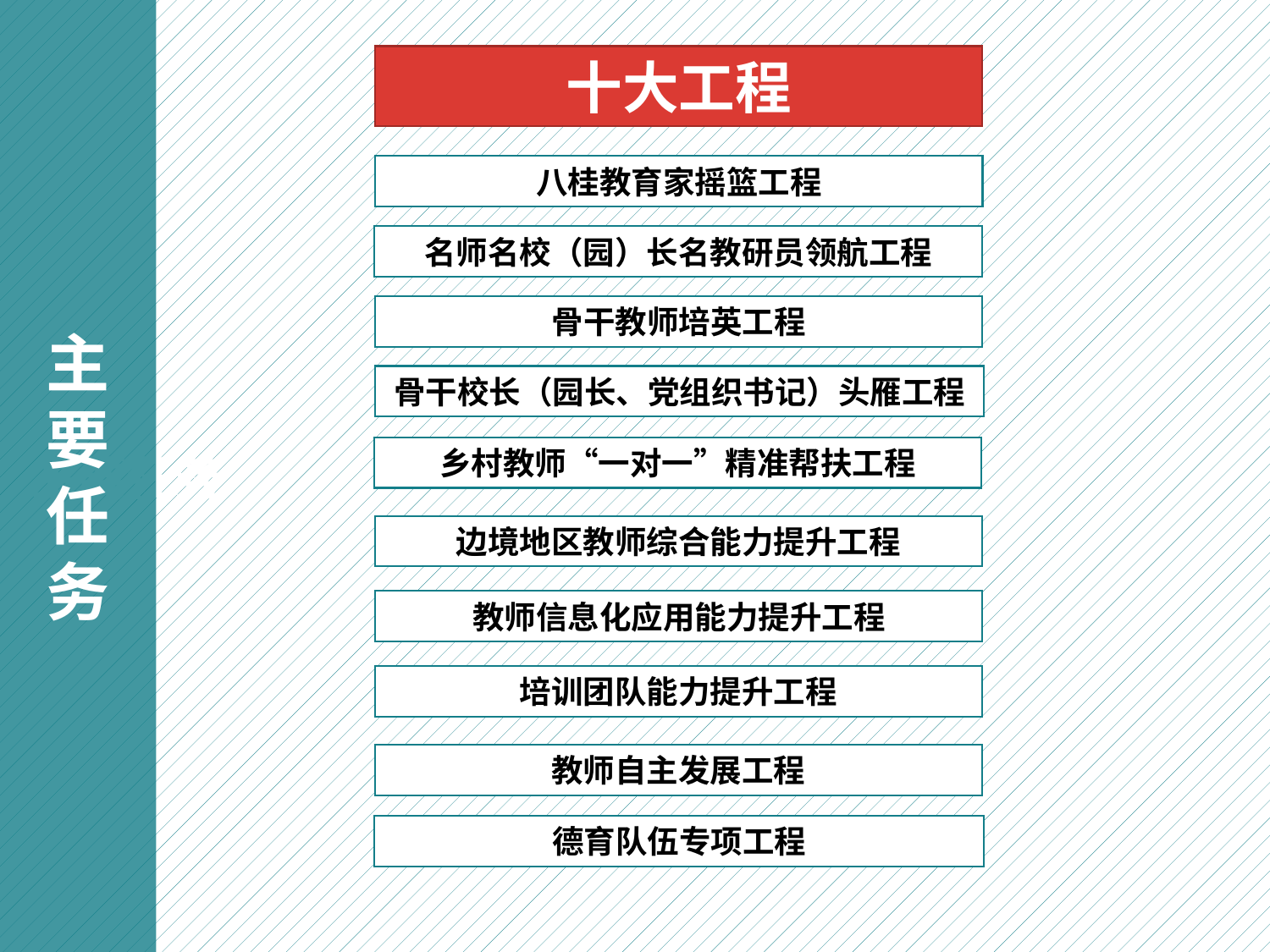

主
要
任
务
主要任务
十大工程
八桂教育家摇篮工程
名师名校（园）长名教研员领航工程
骨干教师培英工程
骨干校长（园长、党组织书记）头雁工程
乡村教师“一对一”精准帮扶工程
边境地区教师综合能力提升工程
教师信息化应用能力提升工程
培训团队能力提升工程
教师自主发展工程
德育队伍专项工程